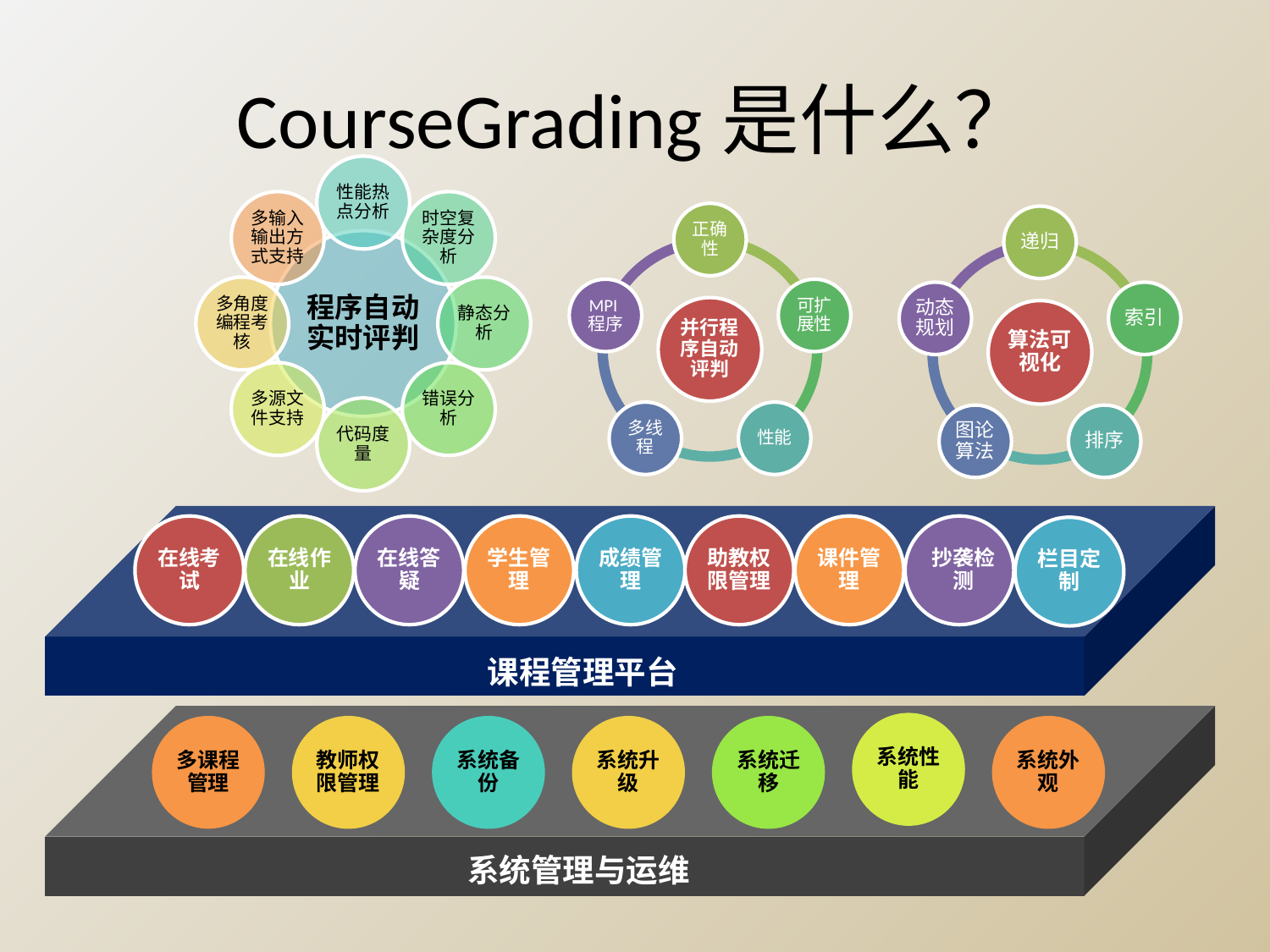

# CourseGrading是什么？
程序自动实时评判
性能热点分析
时空复杂度分析
静态分析
错误分析
代码度量
多源文件支持
多角度编程考核
多输入输出方式支持
并行程序自动评判
正确性
可扩展性
性能
多线程
MPI程序
算法可视化
递归
索引
排序
图论算法
动态规划

在线考试

在线作业

在线答疑

成绩管理

助教权限管理

课件管理

抄袭检测

栏目定制
课程管理平台

学生管理

系统性能

多课程管理

教师权限管理

系统备份

系统升级

系统迁移

系统外观
系统管理与运维